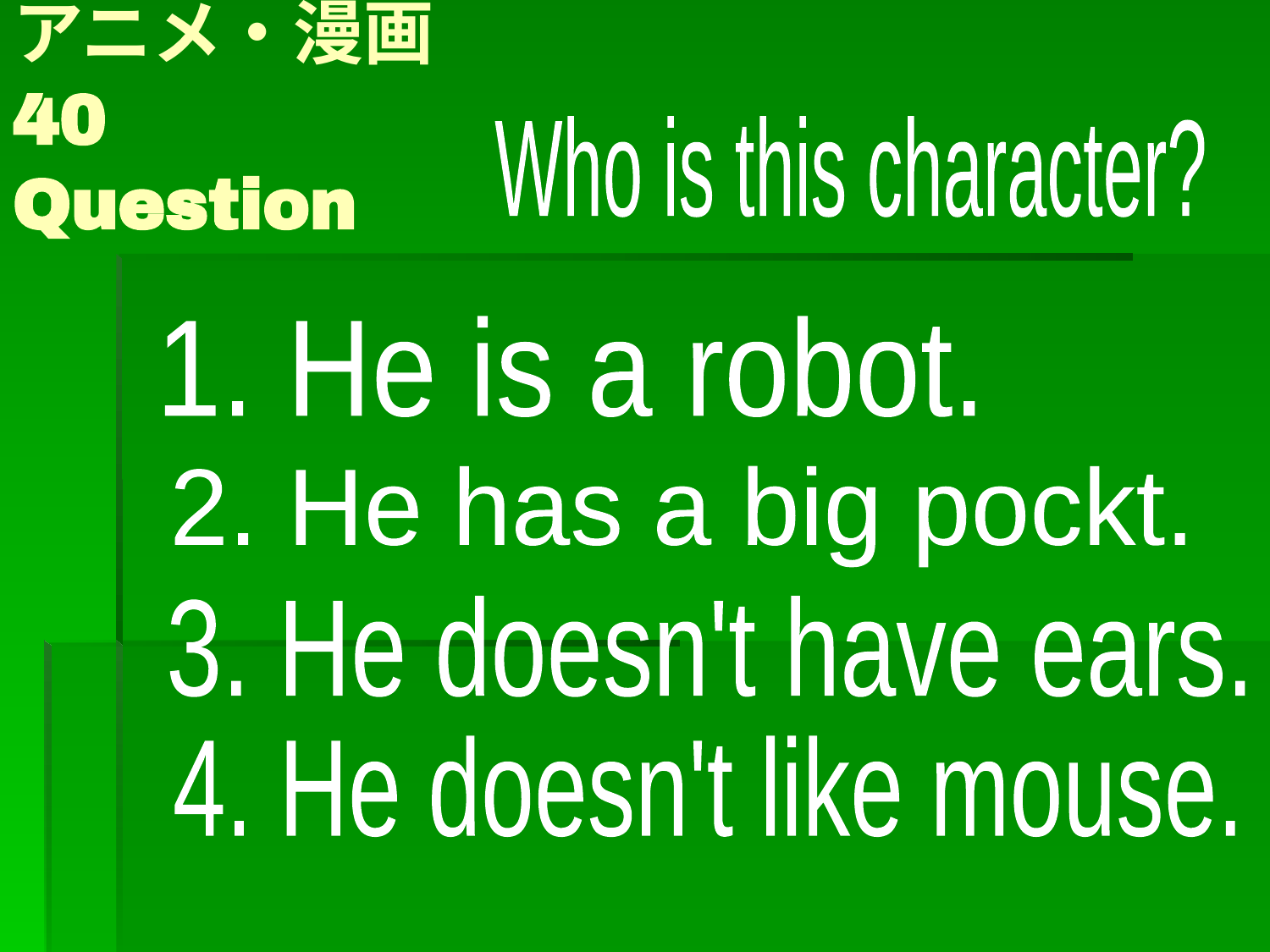

# アニメ・漫画40 Question
Who is this character?
1. He is a robot.
2. He has a big pockt.
3. He doesn't have ears.
4. He doesn't like mouse.